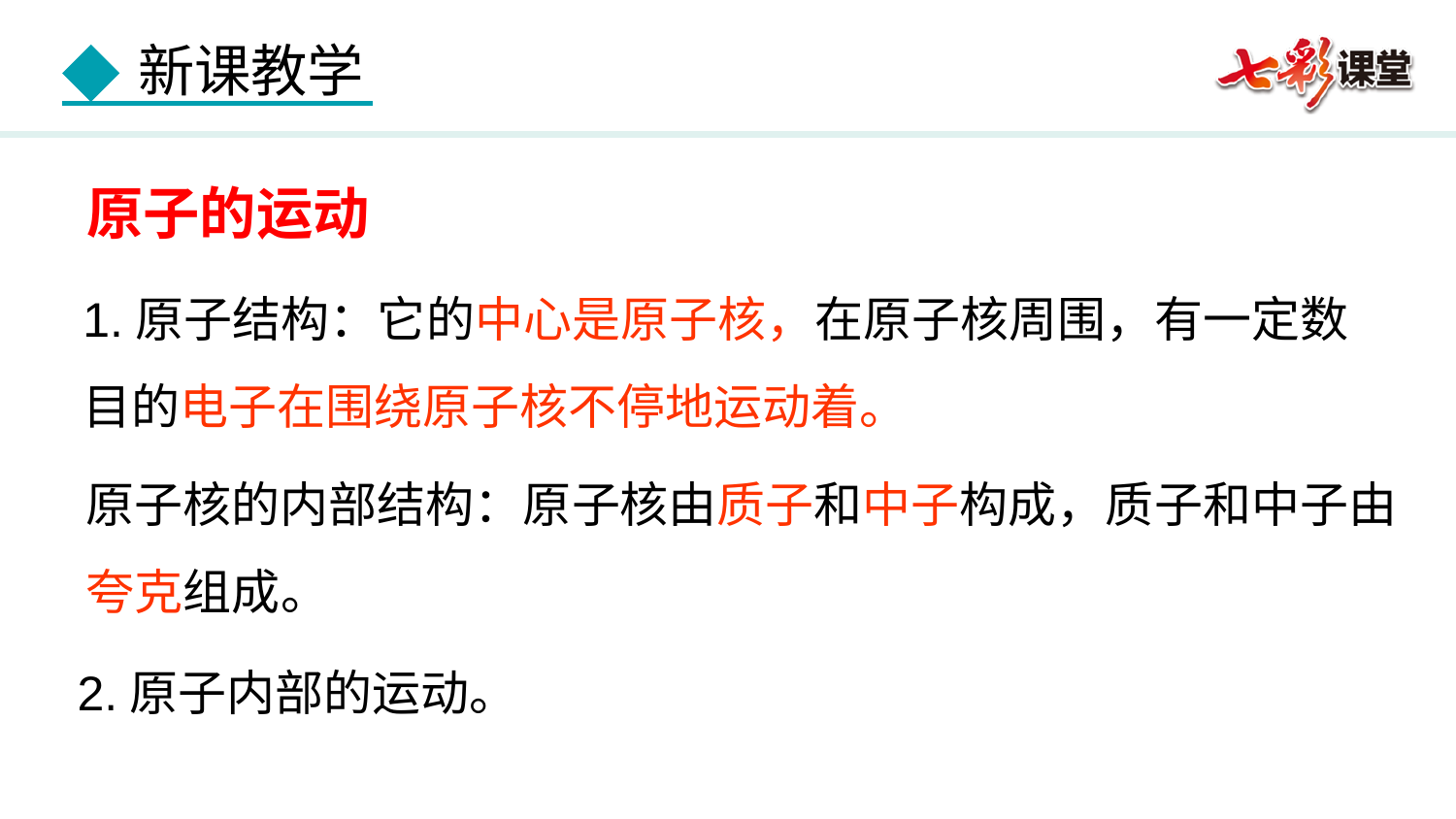

原子的运动
1.原子结构：它的中心是原子核，在原子核周围，有一定数目的电子在围绕原子核不停地运动着。
原子核的内部结构：原子核由质子和中子构成，质子和中子由夸克组成。
2.原子内部的运动。